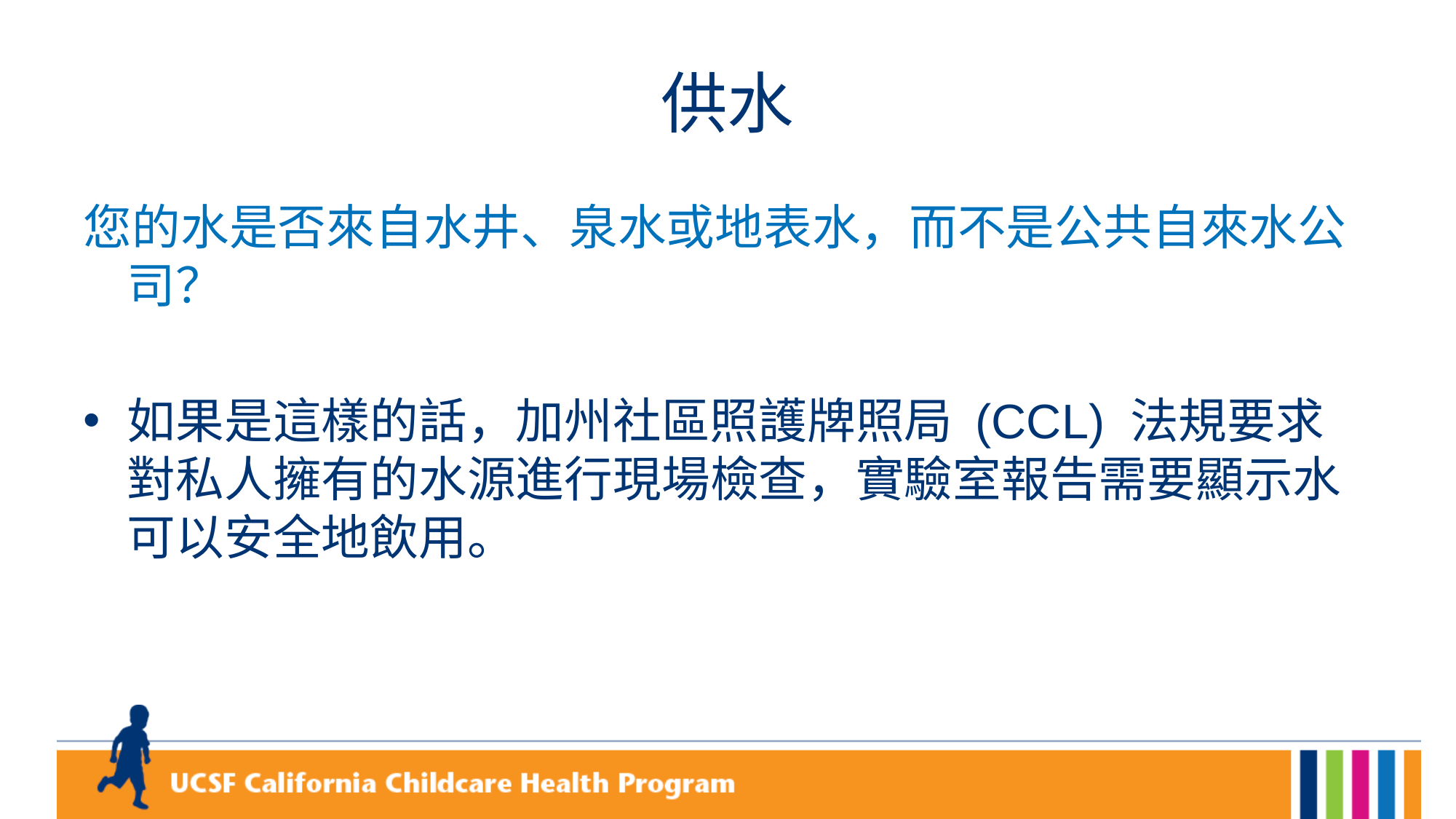

# 供水
您的水是否來自水井、泉水或地表水，而不是公共自來水公司？

如果是這樣的話，加州社區照護牌照局 (CCL) 法規要求對私人擁有的水源進行現場檢查，實驗室報告需要顯示水可以安全地飲用。